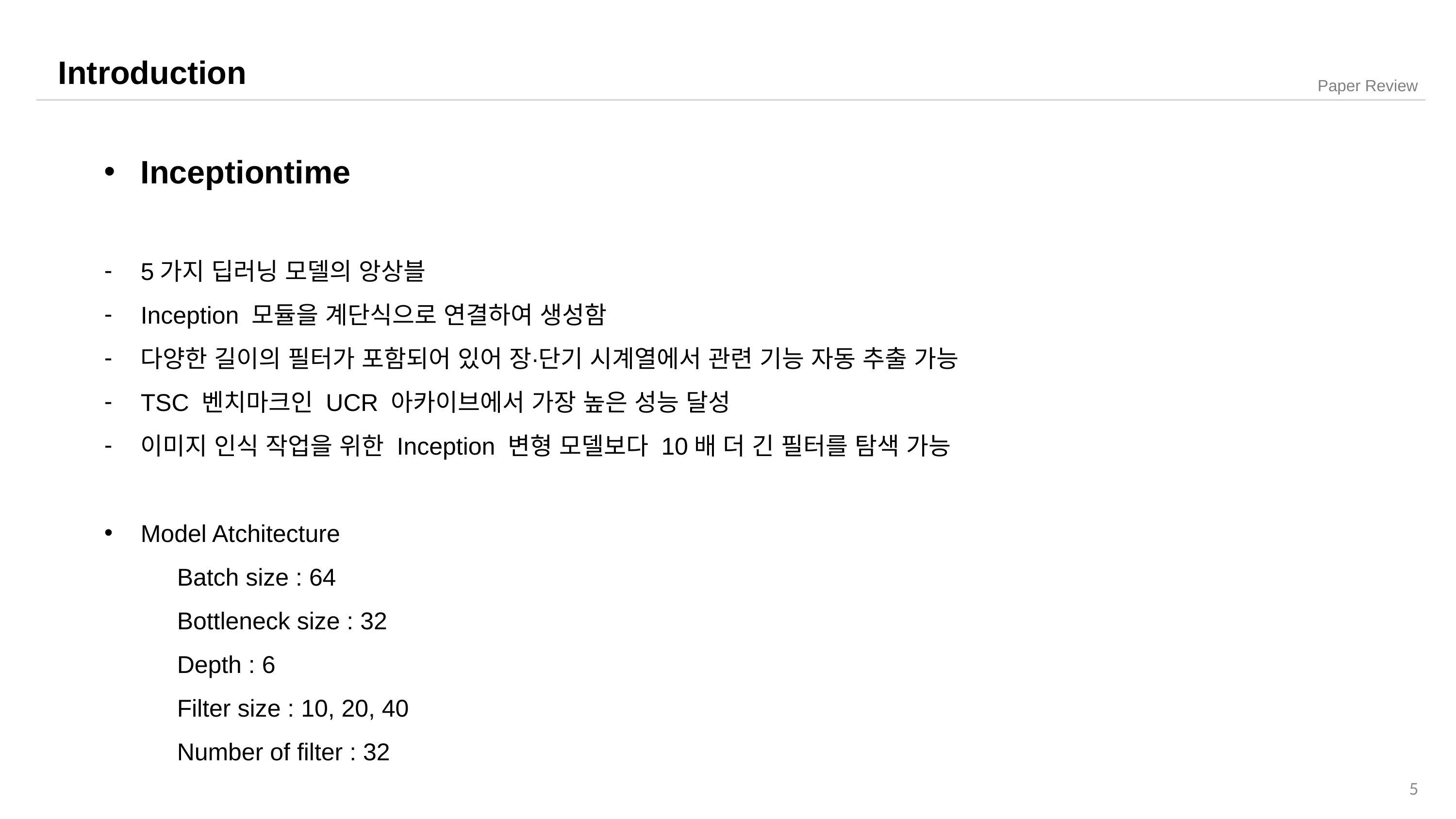

Introduction
Paper Review
Inceptiontime

5가지 딥러닝 모델의 앙상블
Inception 모듈을 계단식으로 연결하여 생성함
다양한 길이의 필터가 포함되어 있어 장∙단기 시계열에서 관련 기능 자동 추출 가능
TSC 벤치마크인 UCR 아카이브에서 가장 높은 성능 달성
이미지 인식 작업을 위한 Inception 변형 모델보다 10배 더 긴 필터를 탐색 가능

Model Atchitecture
	Batch size : 64
	Bottleneck size : 32
	Depth : 6
	Filter size : 10, 20, 40
	Number of filter : 32
5